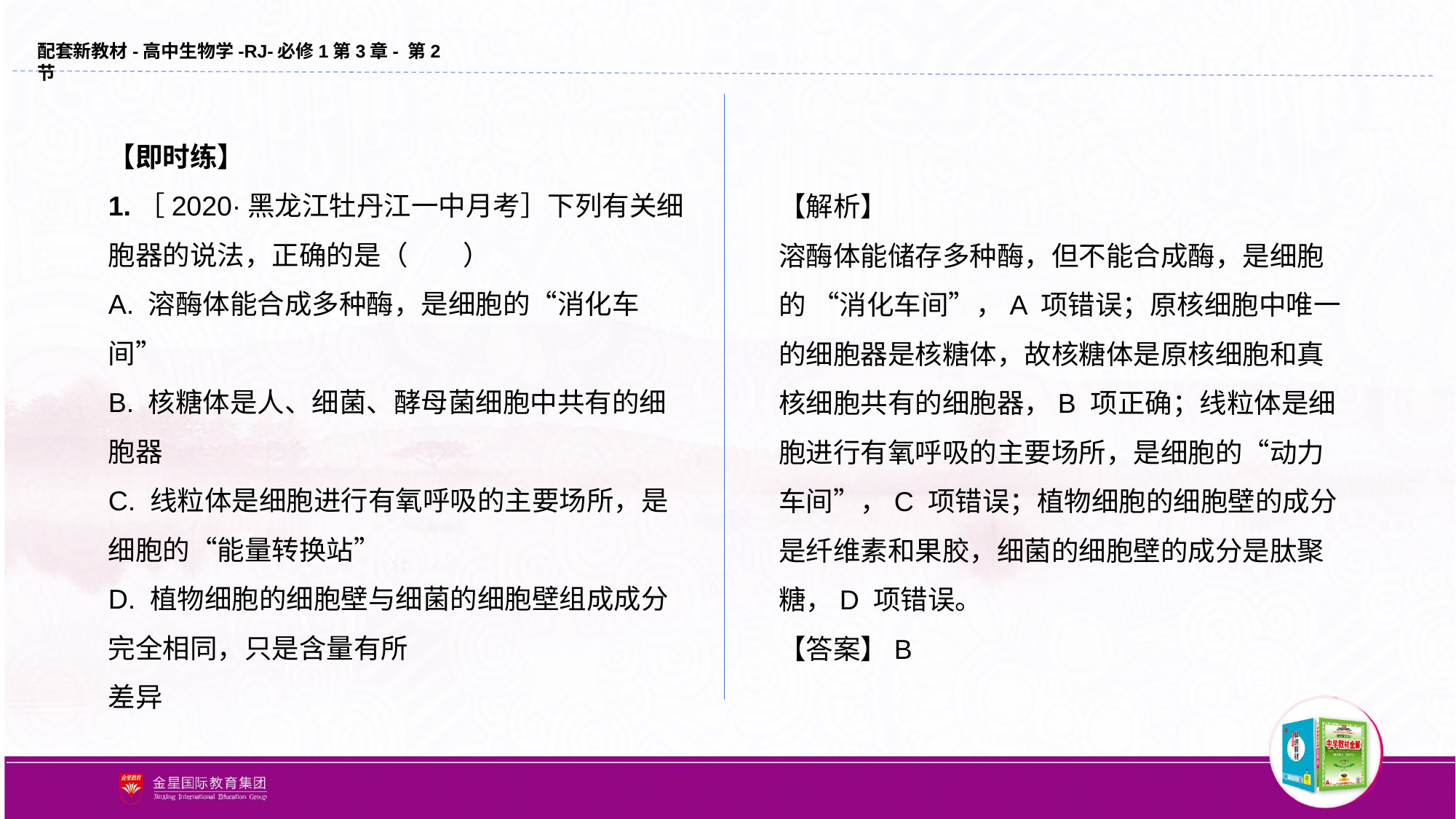

【即时练】
1.［2020·黑龙江牡丹江一中月考］下列有关细胞器的说法，正确的是（　　）
A. 溶酶体能合成多种酶，是细胞的“消化车间”
B. 核糖体是人、细菌、酵母菌细胞中共有的细胞器
C. 线粒体是细胞进行有氧呼吸的主要场所，是细胞的“能量转换站”
D. 植物细胞的细胞壁与细菌的细胞壁组成成分完全相同，只是含量有所
差异
【解析】
溶酶体能储存多种酶，但不能合成酶，是细胞的 “消化车间”，A 项错误；原核细胞中唯一的细胞器是核糖体，故核糖体是原核细胞和真核细胞共有的细胞器，B 项正确；线粒体是细胞进行有氧呼吸的主要场所，是细胞的“动力车间”，C 项错误；植物细胞的细胞壁的成分是纤维素和果胶，细菌的细胞壁的成分是肽聚糖，D 项错误。
【答案】B